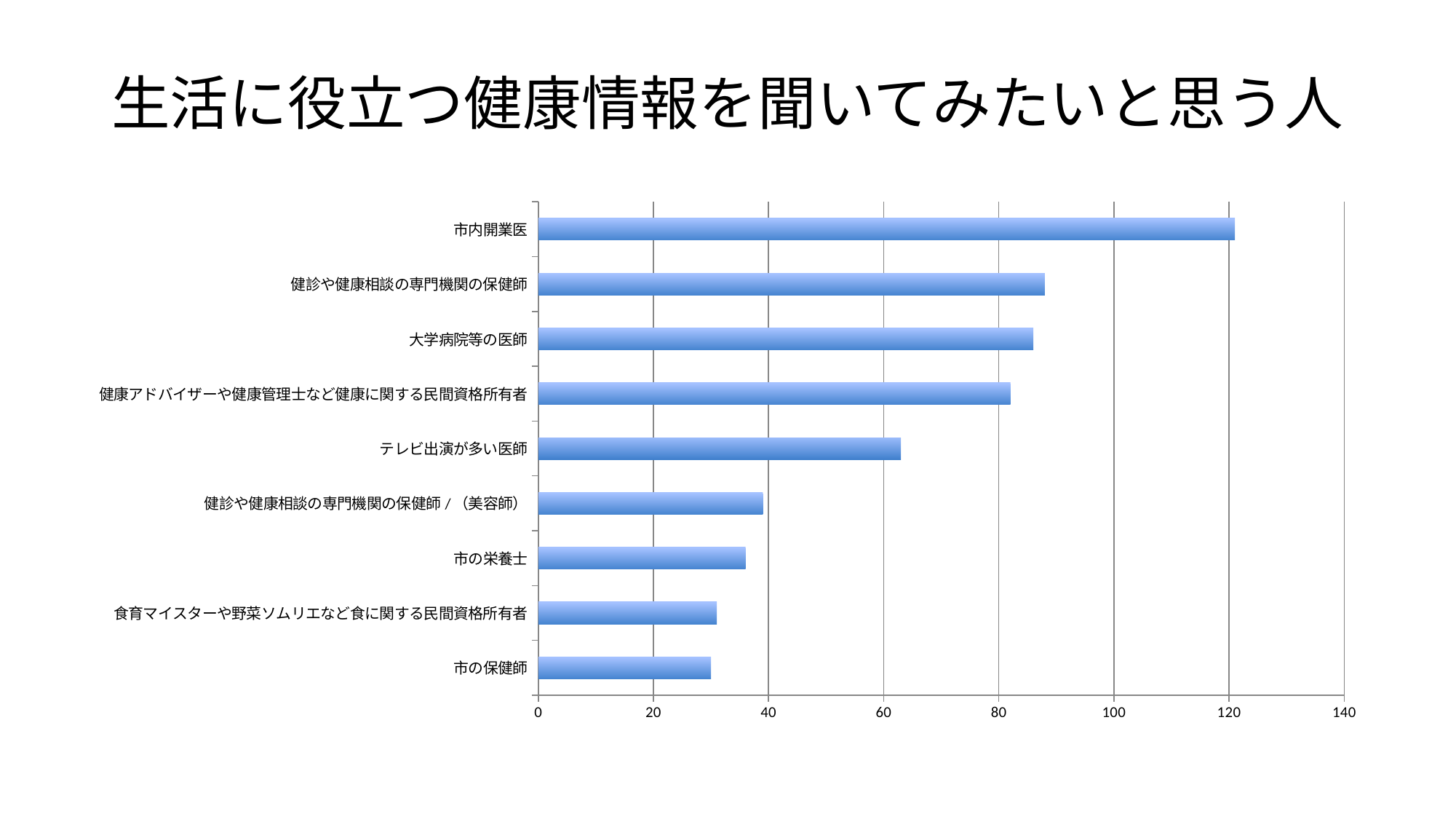

# 生活に役立つ健康情報を聞いてみたいと思う人

### Chart

| Category |  |
|---|---|
| 市の保健師 | 30.0 |
| 食育マイスターや野菜ソムリエなど食に関する民間資格所有者 | 31.0 |
| 市の栄養士 | 36.0 |
| 健診や健康相談の専門機関の保健師/（美容師） | 39.0 |
| テレビ出演が多い医師 | 63.0 |
| 健康アドバイザーや健康管理士など健康に関する民間資格所有者 | 82.0 |
| 大学病院等の医師 | 86.0 |
| 健診や健康相談の専門機関の保健師 | 88.0 |
| 市内開業医 | 121.0 |